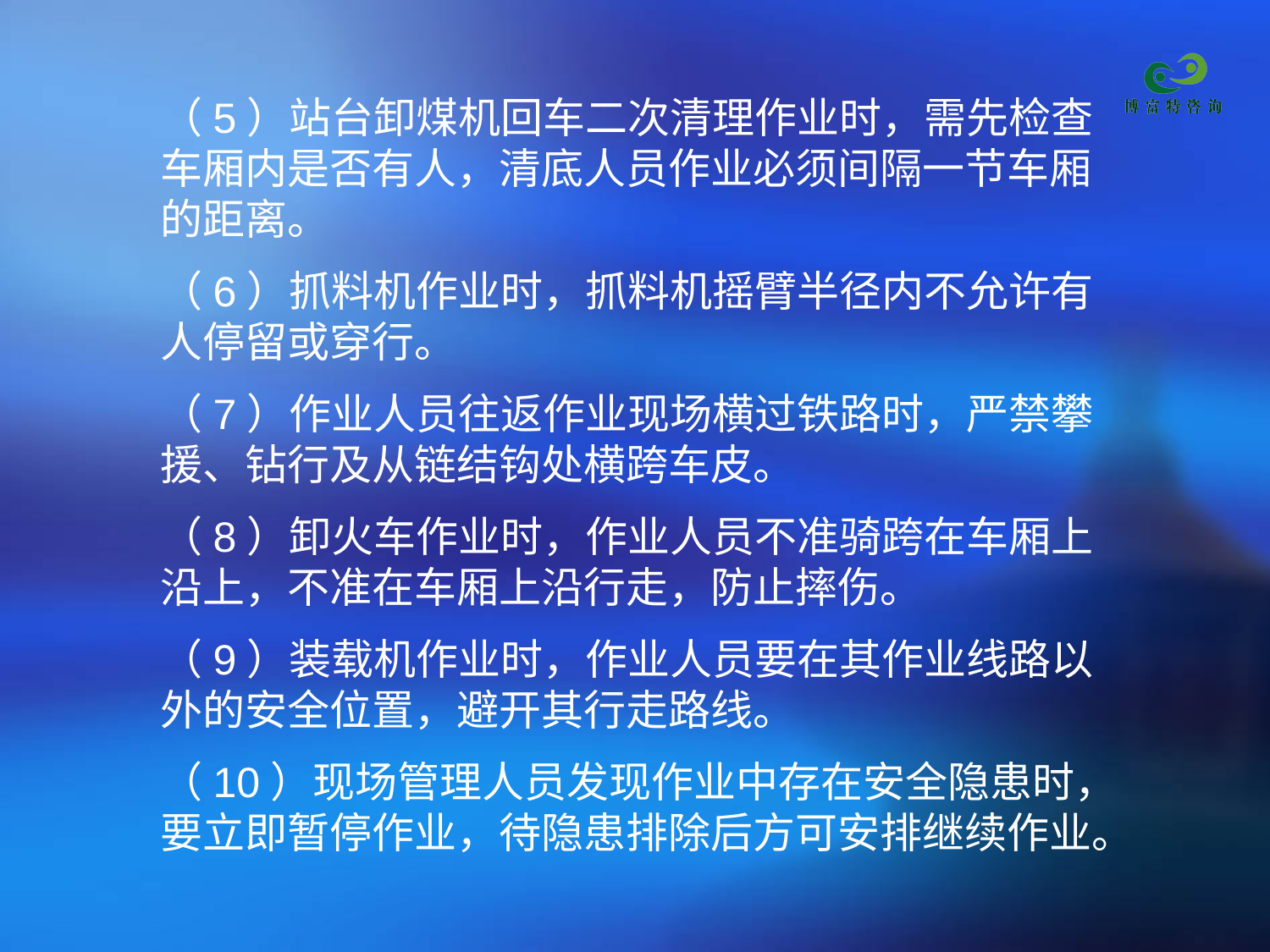

（5）站台卸煤机回车二次清理作业时，需先检查车厢内是否有人，清底人员作业必须间隔一节车厢的距离。
（6）抓料机作业时，抓料机摇臂半径内不允许有人停留或穿行。
（7）作业人员往返作业现场横过铁路时，严禁攀援、钻行及从链结钩处横跨车皮。
（8）卸火车作业时，作业人员不准骑跨在车厢上沿上，不准在车厢上沿行走，防止摔伤。
（9）装载机作业时，作业人员要在其作业线路以外的安全位置，避开其行走路线。
（10）现场管理人员发现作业中存在安全隐患时，要立即暂停作业，待隐患排除后方可安排继续作业。